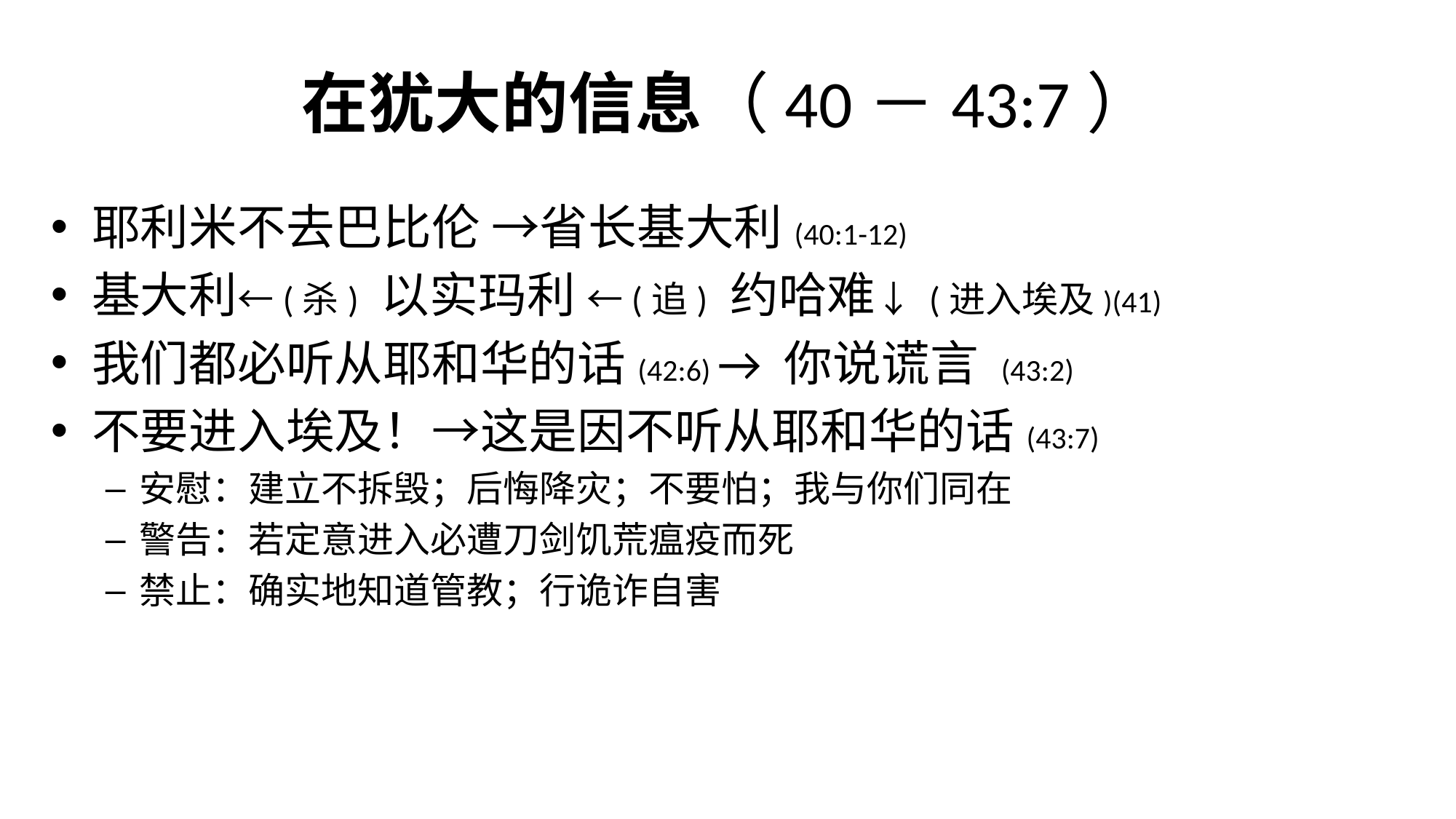

# 在犹大的信息（40－43:7）
耶利米不去巴比伦 →省长基大利(40:1-12)
基大利←(杀) 以实玛利 ←(追) 约哈难↓ (进入埃及)(41)
我们都必听从耶和华的话(42:6) → 你说谎言 (43:2)
不要进入埃及！→这是因不听从耶和华的话(43:7)
安慰：建立不拆毁；后悔降灾；不要怕；我与你们同在
警告：若定意进入必遭刀剑饥荒瘟疫而死
禁止：确实地知道管教；行诡诈自害